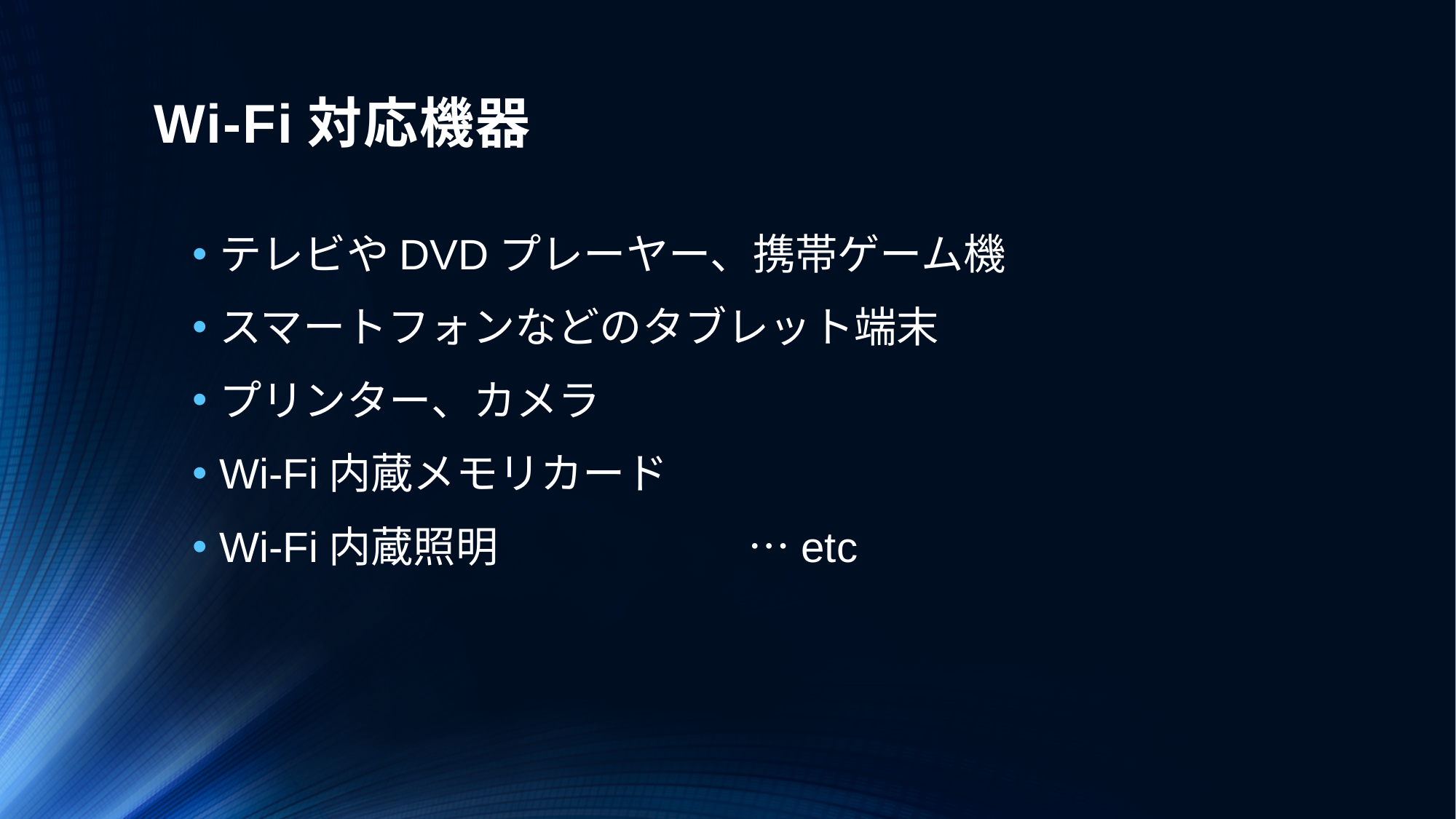

# Wi-Fi対応機器
テレビやDVDプレーヤー、携帯ゲーム機
スマートフォンなどのタブレット端末
プリンター、カメラ
Wi-Fi内蔵メモリカード
Wi-Fi内蔵照明　　　             …etc